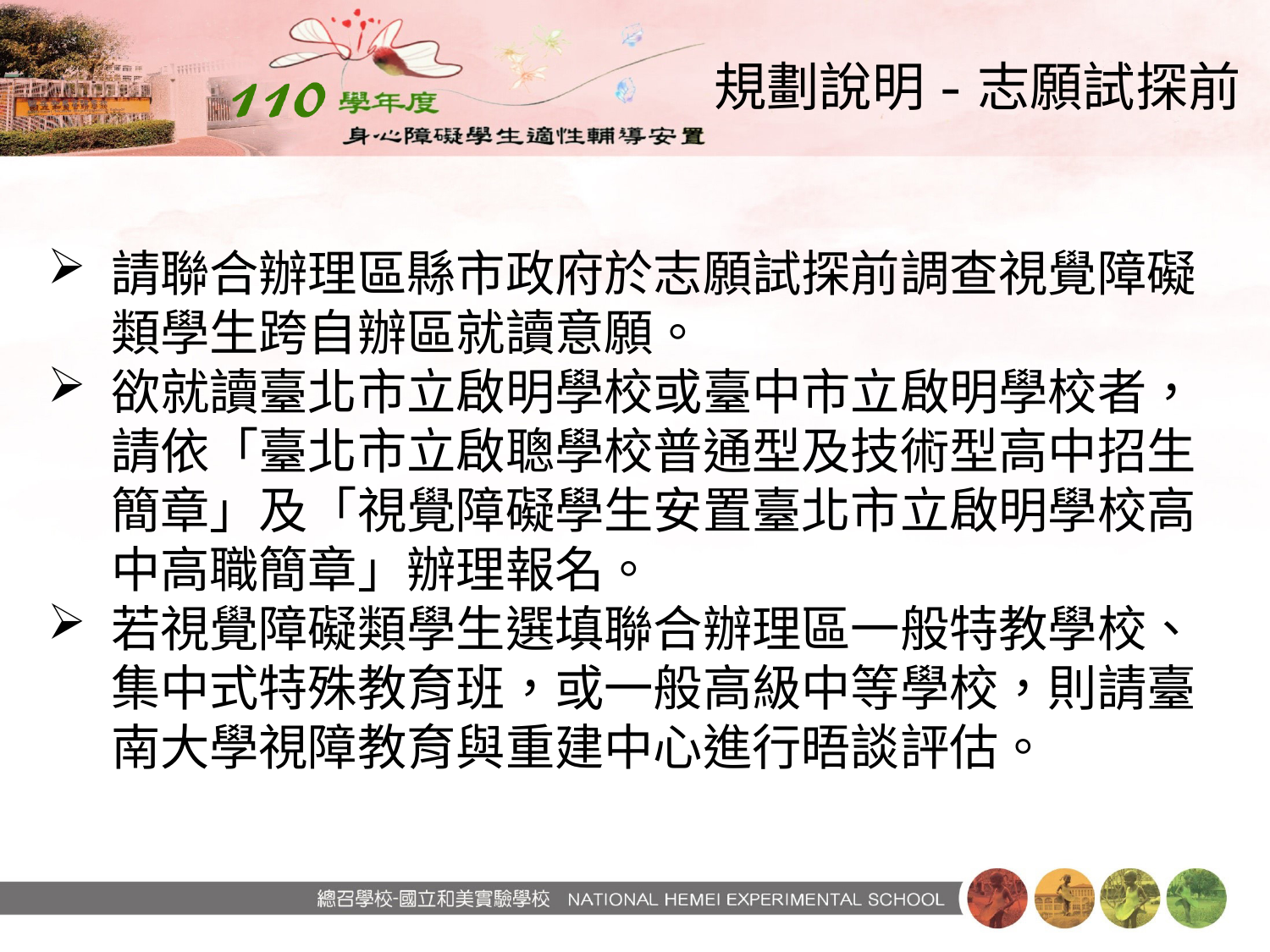

規劃說明-志願試探前
請聯合辦理區縣市政府於志願試探前調查視覺障礙類學生跨自辦區就讀意願。
欲就讀臺北市立啟明學校或臺中市立啟明學校者，請依「臺北市立啟聰學校普通型及技術型高中招生簡章」及「視覺障礙學生安置臺北市立啟明學校高中高職簡章」辦理報名。
若視覺障礙類學生選填聯合辦理區一般特教學校、集中式特殊教育班，或一般高級中等學校，則請臺南大學視障教育與重建中心進行晤談評估。